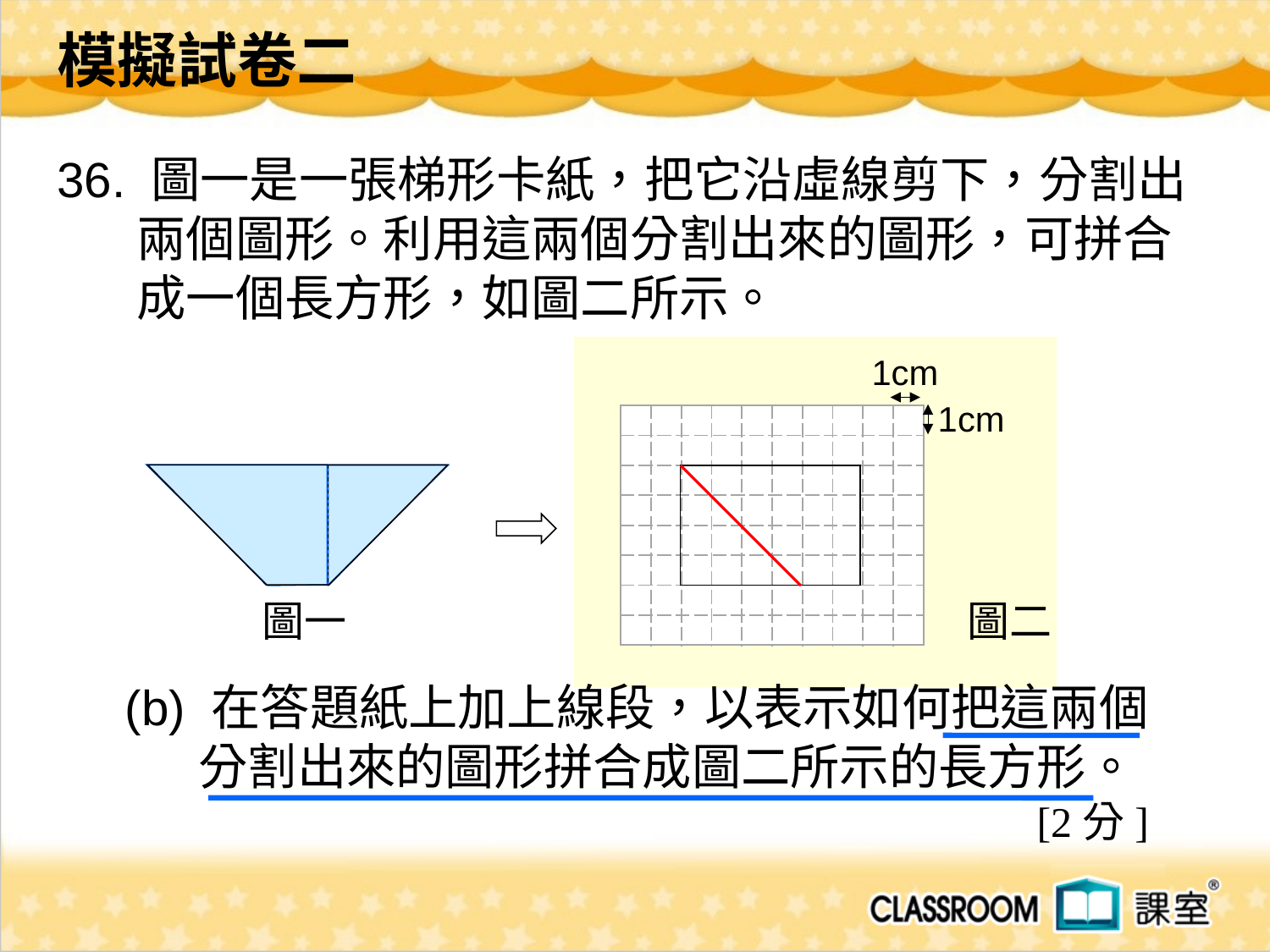

模擬試卷二
36. 圖一是一張梯形卡紙，把它沿虛線剪下，分割出兩個圖形。利用這兩個分割出來的圖形，可拼合
成一個長方形，如圖二所示。

1cm
1cm
|  |  |  |  |  |  |  |  |  |  |
| --- | --- | --- | --- | --- | --- | --- | --- | --- | --- |
|  |  |  |  |  |  |  |  |  |  |
|  |  |  |  |  |  |  |  |  |  |
|  |  |  |  |  |  |  |  |  |  |
|  |  |  |  |  |  |  |  |  |  |
|  |  |  |  |  |  |  |  |  |  |
|  |  |  |  |  |  |  |  |  |  |
|  |  |  |  |  |  |  |  |  |  |

圖一
圖二
 (b) 在答題紙上加上線段，以表示如何把這兩個
分割出來的圖形拼合成圖二所示的長方形。
[2分]